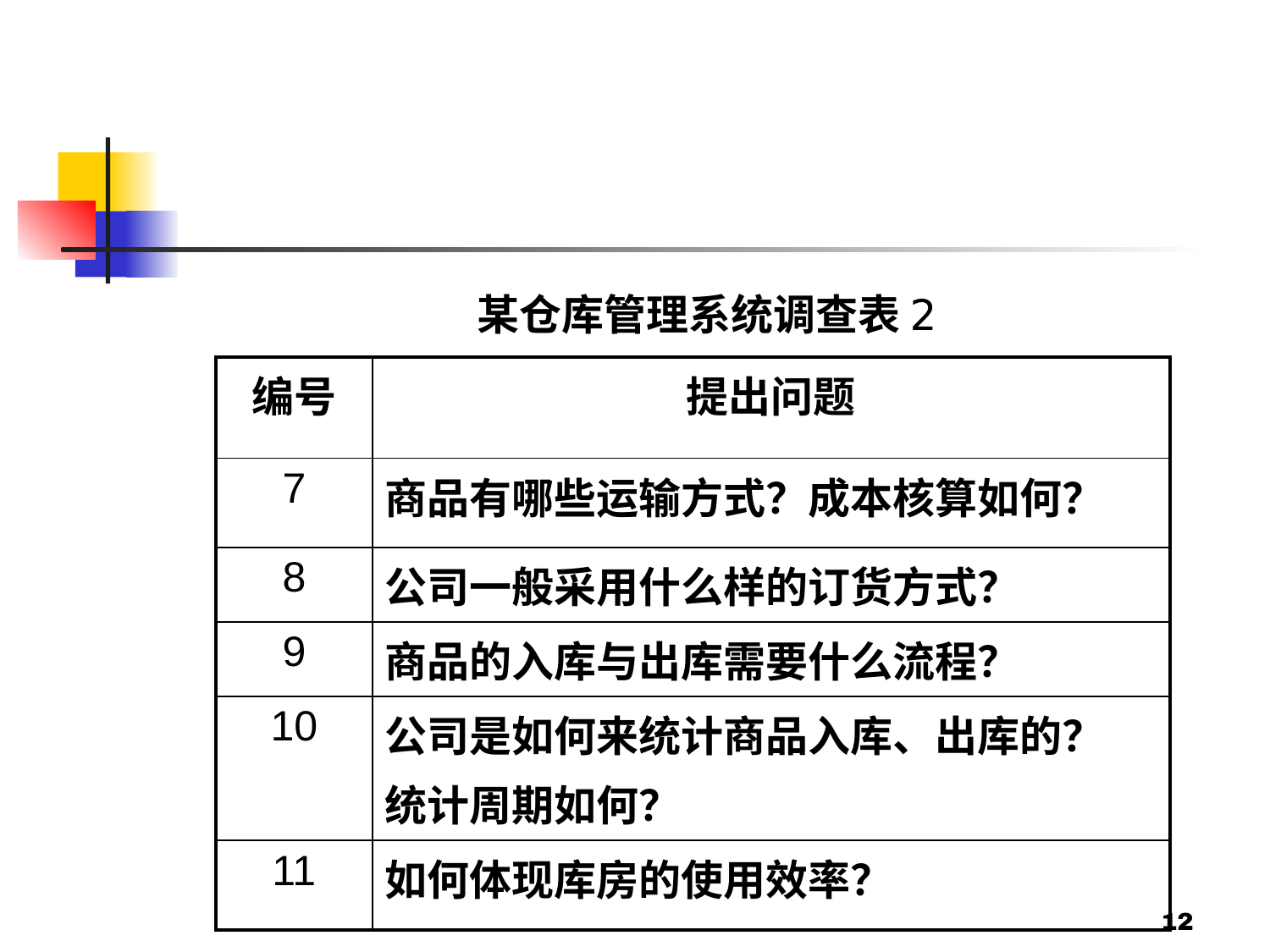

#
某仓库管理系统调查表2
| 编号 | 提出问题 |
| --- | --- |
| 7 | 商品有哪些运输方式？成本核算如何？ |
| 8 | 公司一般采用什么样的订货方式？ |
| 9 | 商品的入库与出库需要什么流程？ |
| 10 | 公司是如何来统计商品入库、出库的？ 统计周期如何？ |
| 11 | 如何体现库房的使用效率？ |
12